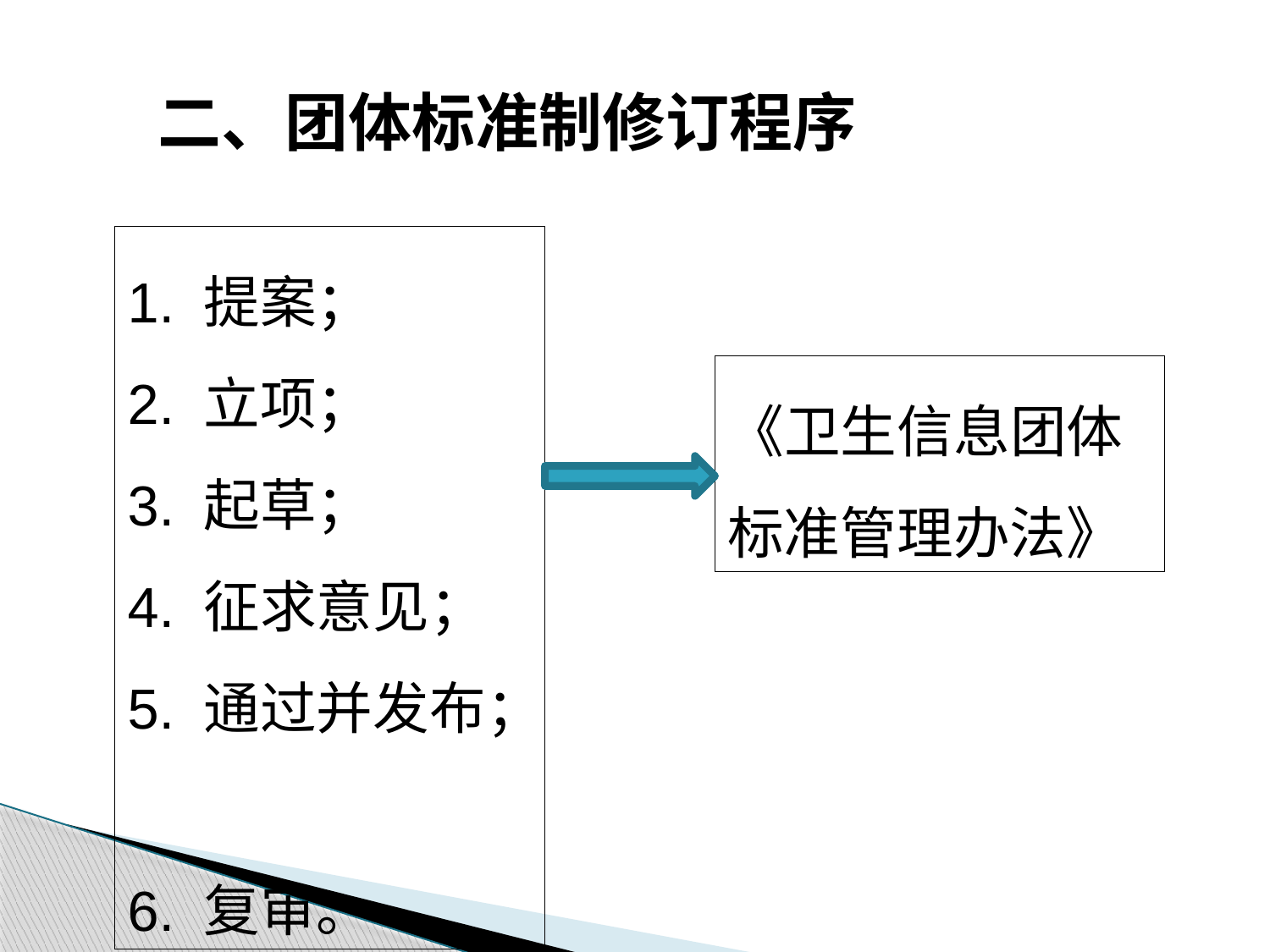

二、团体标准制修订程序
1. 提案；
2. 立项；
3. 起草；
4. 征求意见；
5. 通过并发布；
6. 复审。
《卫生信息团体标准管理办法》